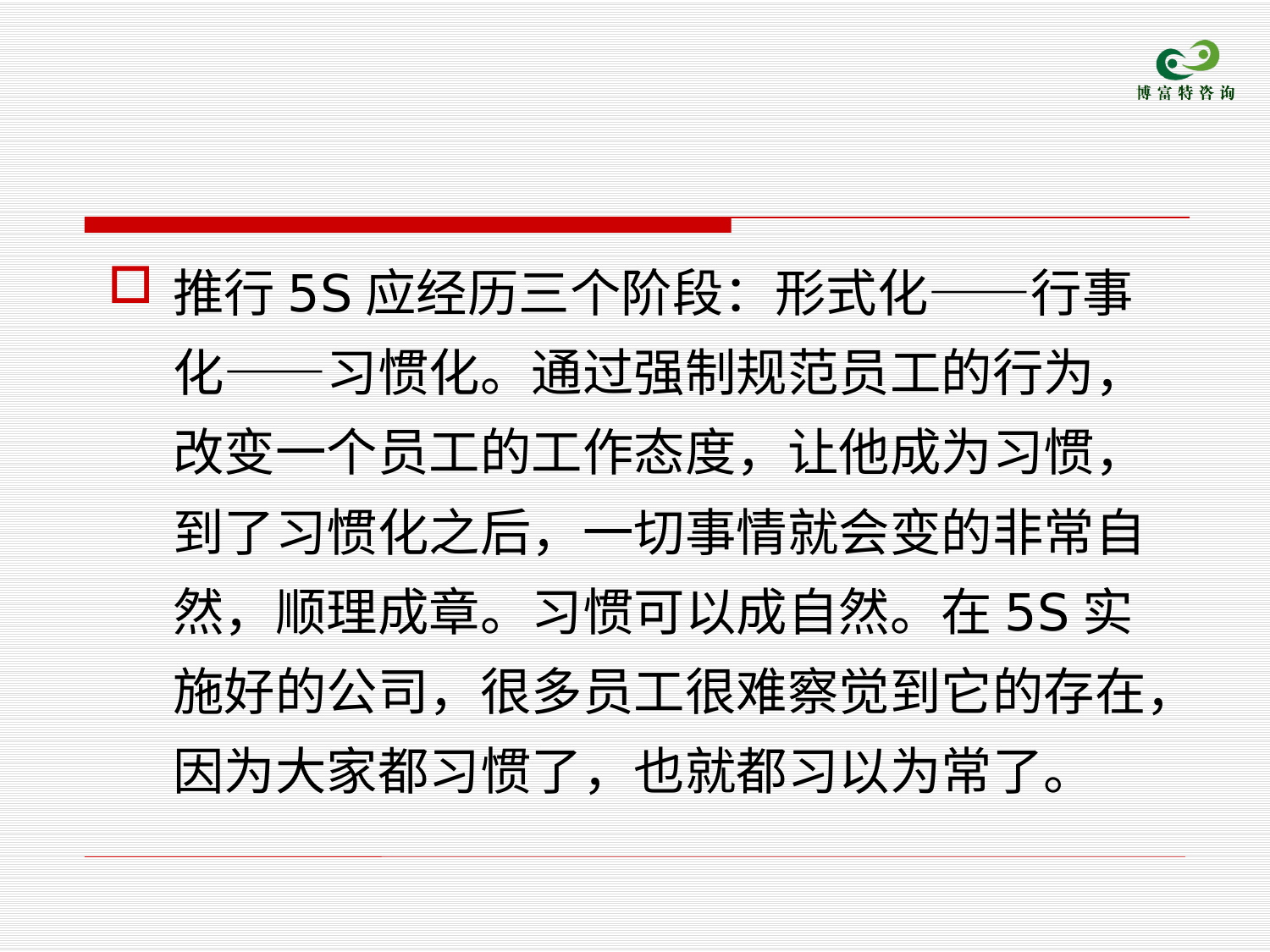

推行5S应经历三个阶段：形式化——行事化——习惯化。通过强制规范员工的行为，改变一个员工的工作态度，让他成为习惯，到了习惯化之后，一切事情就会变的非常自然，顺理成章。习惯可以成自然。在5S实施好的公司，很多员工很难察觉到它的存在，因为大家都习惯了，也就都习以为常了。
296